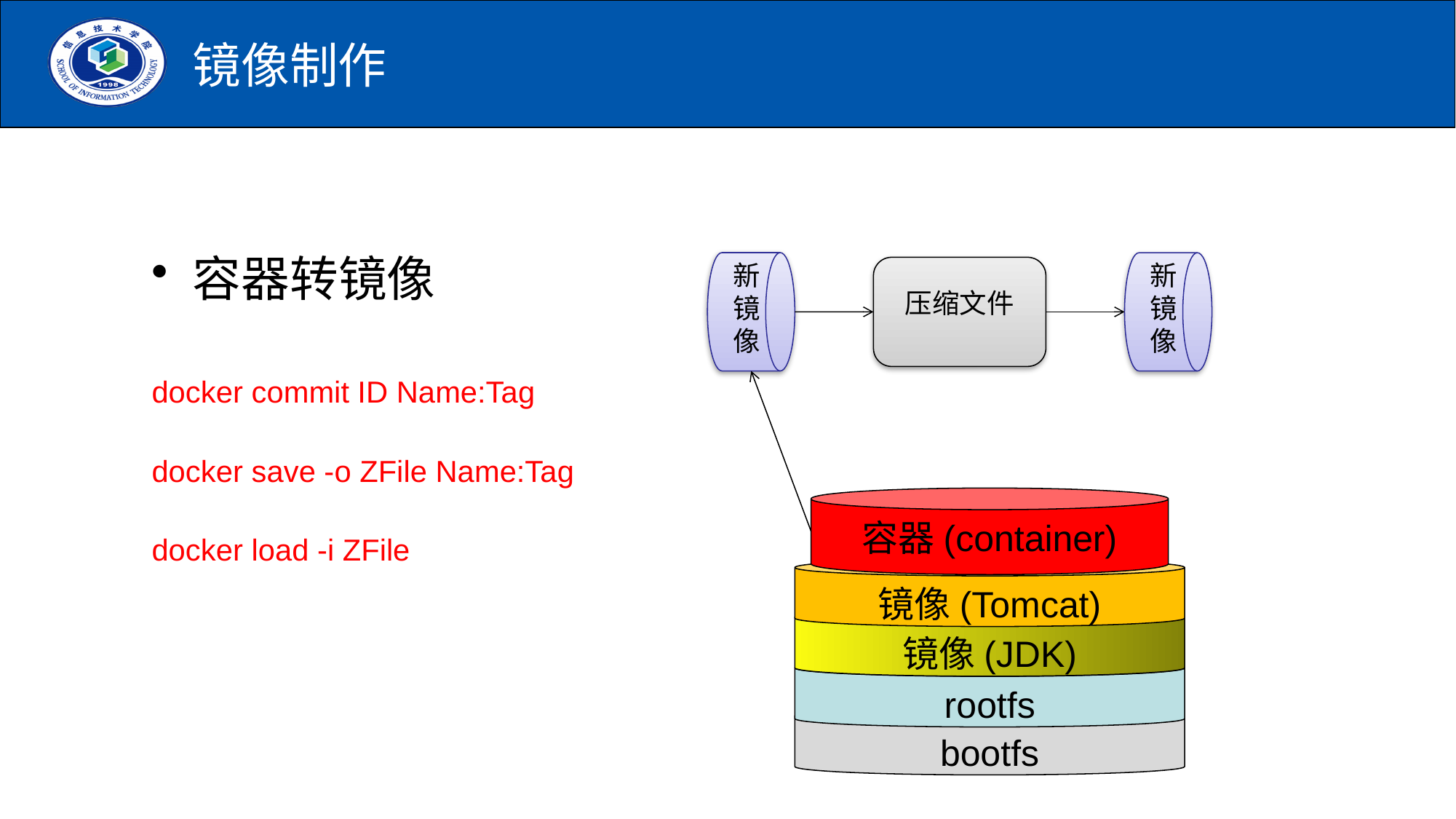

# 镜像制作
容器转镜像
docker commit ID Name:Tag
docker save -o ZFile Name:Tag
docker load -i ZFile

新镜像
新镜像

压缩文件
容器(container)
镜像(Tomcat)
镜像(JDK)
rootfs
bootfs